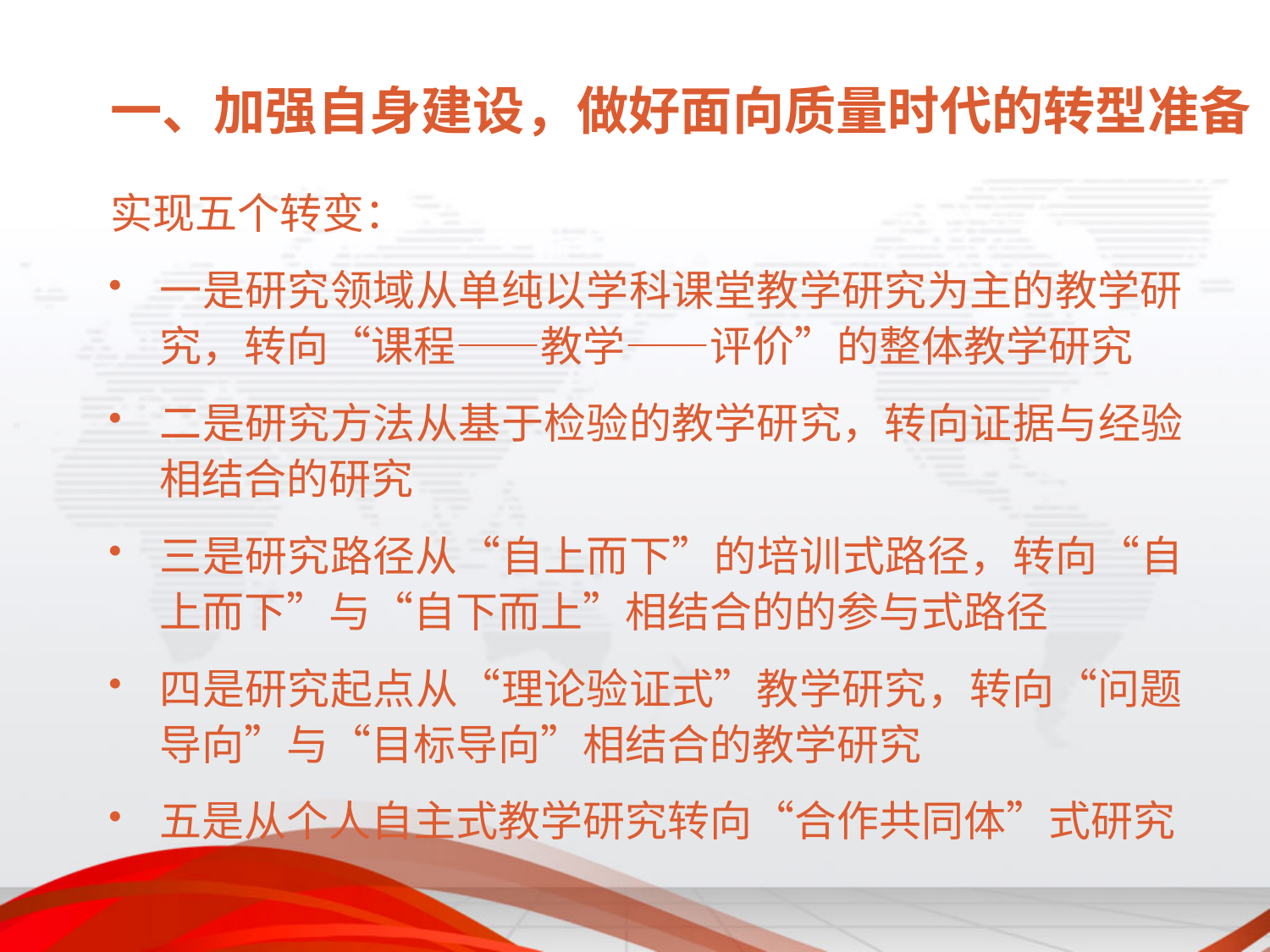

# 一、加强自身建设，做好面向质量时代的转型准备
实现五个转变：
一是研究领域从单纯以学科课堂教学研究为主的教学研究，转向“课程——教学——评价”的整体教学研究
二是研究方法从基于检验的教学研究，转向证据与经验相结合的研究
三是研究路径从“自上而下”的培训式路径，转向“自上而下”与“自下而上”相结合的的参与式路径
四是研究起点从“理论验证式”教学研究，转向“问题导向”与“目标导向”相结合的教学研究
五是从个人自主式教学研究转向“合作共同体”式研究